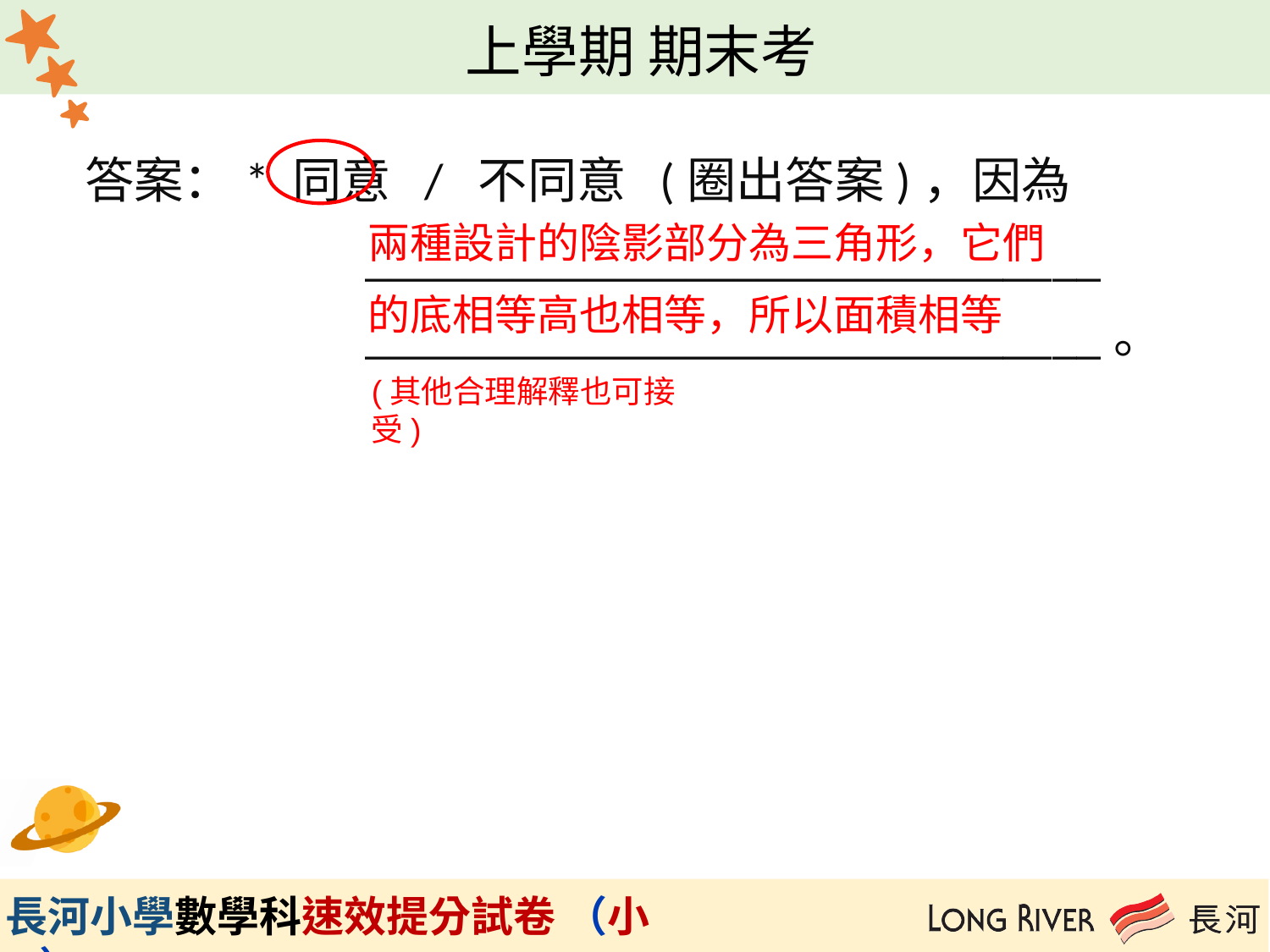

答案：* 同意  /  不同意  (圈出答案)，因為
                         ______________________________
                         ______________________________。

兩種設計的陰影部分為三角形，它們
的底相等高也相等，所以面積相等
(其他合理解釋也可接受)